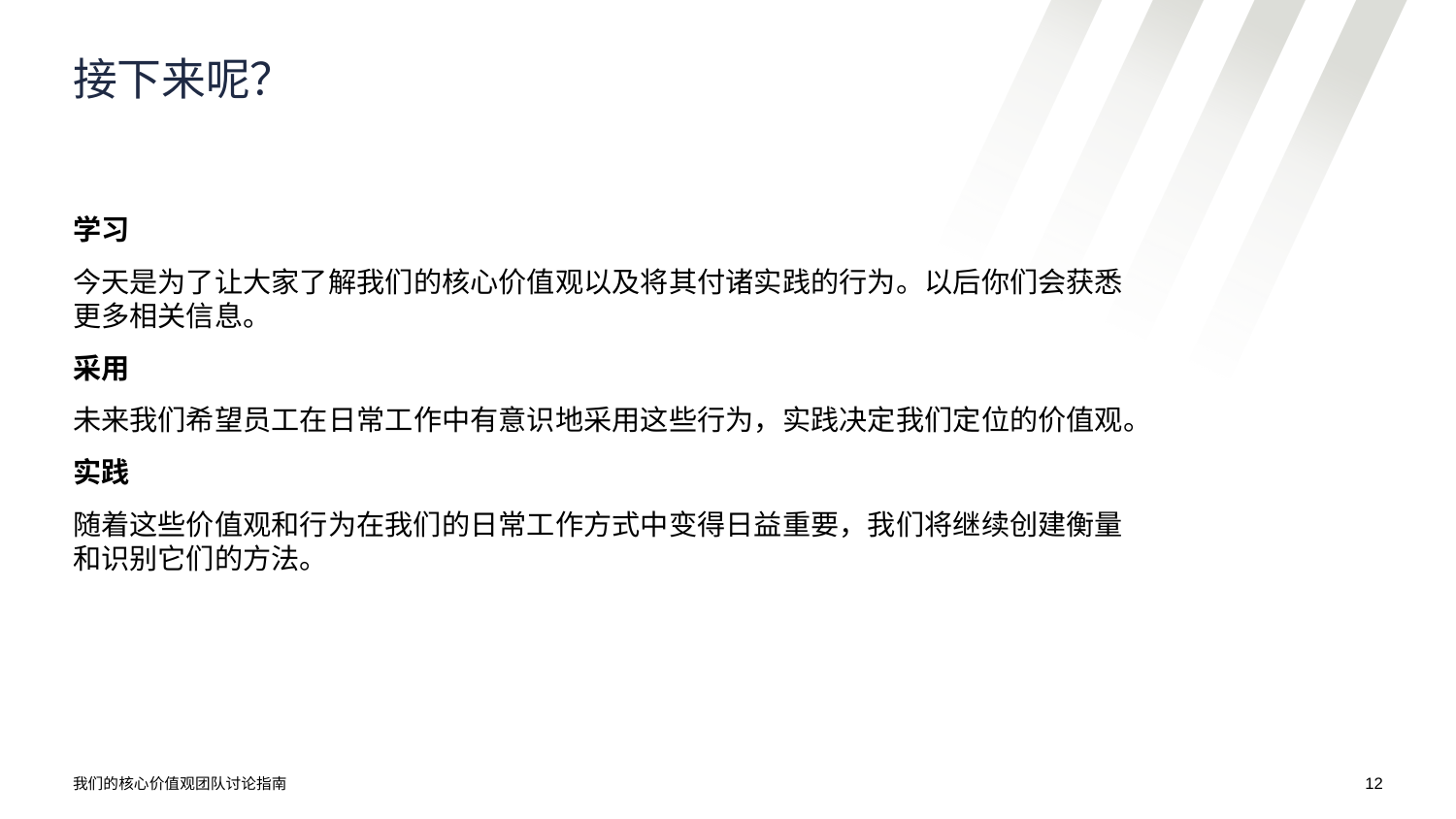

# 接下来呢？
学习
今天是为了让大家了解我们的核心价值观以及将其付诸实践的行为。以后你们会获悉更多相关信息。
采用
未来我们希望员工在日常工作中有意识地采用这些行为，实践决定我们定位的价值观。
实践
随着这些价值观和行为在我们的日常工作方式中变得日益重要，我们将继续创建衡量和识别它们的方法。
我们的核心价值观团队讨论指南
12